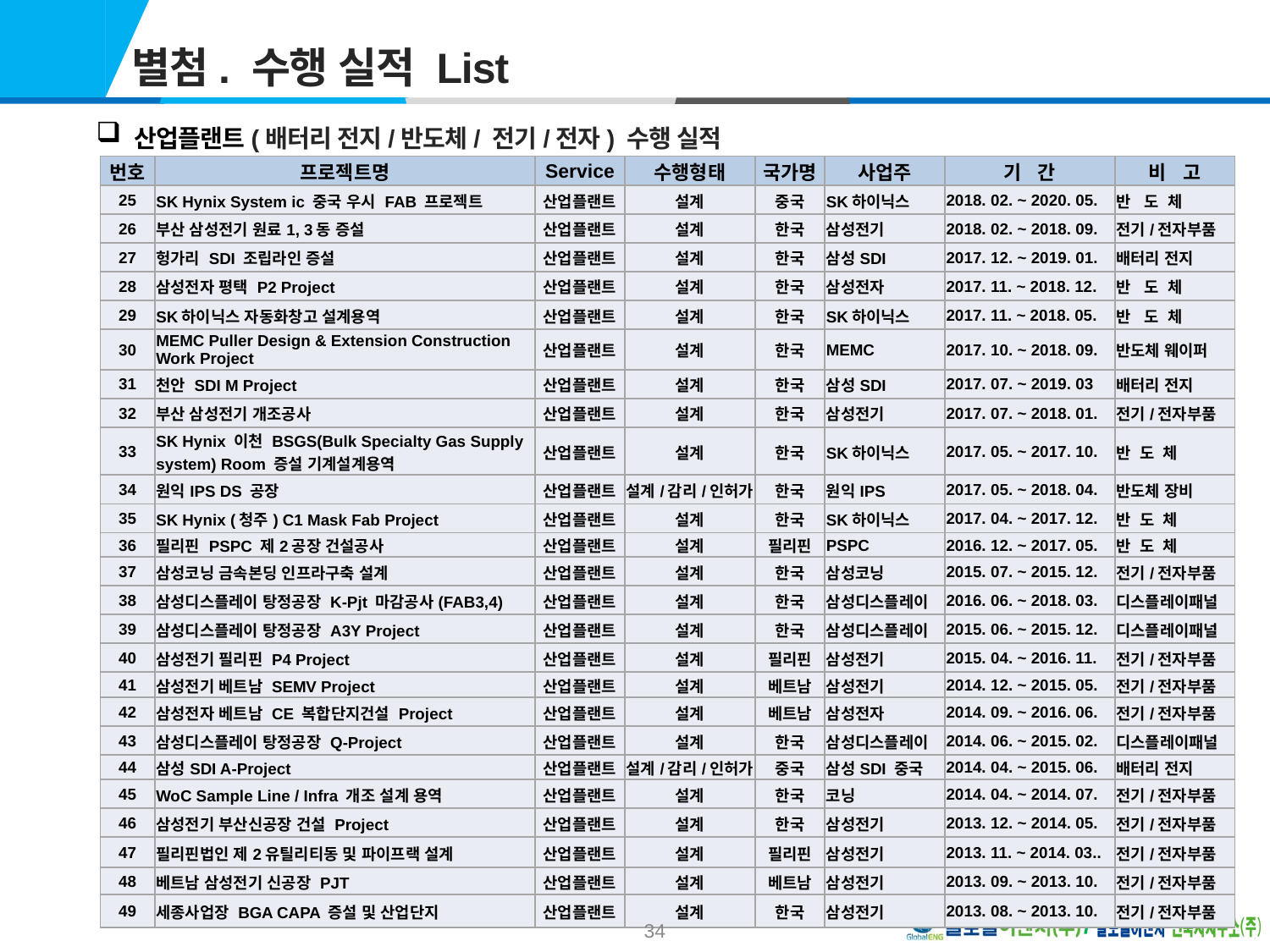

별첨. 수행 실적 List
 산업플랜트(배터리 전지/반도체/ 전기/전자) 수행 실적
| 번호 | 프로젝트명 | Service | 수행형태 | 국가명 | 사업주 | 기 간 | 비 고 |
| --- | --- | --- | --- | --- | --- | --- | --- |
| 25 | SK Hynix System ic 중국 우시 FAB 프로젝트 | 산업플랜트 | 설계 | 중국 | SK하이닉스 | 2018. 02. ~ 2020. 05. | 반 도 체 |
| 26 | 부산 삼성전기 원료1, 3동 증설 | 산업플랜트 | 설계 | 한국 | 삼성전기 | 2018. 02. ~ 2018. 09. | 전기/전자부품 |
| 27 | 헝가리 SDI 조립라인 증설 | 산업플랜트 | 설계 | 한국 | 삼성SDI | 2017. 12. ~ 2019. 01. | 배터리 전지 |
| 28 | 삼성전자 평택 P2 Project | 산업플랜트 | 설계 | 한국 | 삼성전자 | 2017. 11. ~ 2018. 12. | 반 도 체 |
| 29 | SK하이닉스 자동화창고 설계용역 | 산업플랜트 | 설계 | 한국 | SK하이닉스 | 2017. 11. ~ 2018. 05. | 반 도 체 |
| 30 | MEMC Puller Design & Extension Construction Work Project | 산업플랜트 | 설계 | 한국 | MEMC | 2017. 10. ~ 2018. 09. | 반도체 웨이퍼 |
| 31 | 천안 SDI M Project | 산업플랜트 | 설계 | 한국 | 삼성SDI | 2017. 07. ~ 2019. 03 | 배터리 전지 |
| 32 | 부산 삼성전기 개조공사 | 산업플랜트 | 설계 | 한국 | 삼성전기 | 2017. 07. ~ 2018. 01. | 전기/전자부품 |
| 33 | SK Hynix 이천 BSGS(Bulk Specialty Gas Supply system) Room 증설 기계설계용역 | 산업플랜트 | 설계 | 한국 | SK하이닉스 | 2017. 05. ~ 2017. 10. | 반 도 체 |
| 34 | 원익IPS DS 공장 | 산업플랜트 | 설계/감리/인허가 | 한국 | 원익IPS | 2017. 05. ~ 2018. 04. | 반도체 장비 |
| 35 | SK Hynix (청주) C1 Mask Fab Project | 산업플랜트 | 설계 | 한국 | SK하이닉스 | 2017. 04. ~ 2017. 12. | 반 도 체 |
| 36 | 필리핀 PSPC 제2공장 건설공사 | 산업플랜트 | 설계 | 필리핀 | PSPC | 2016. 12. ~ 2017. 05. | 반 도 체 |
| 37 | 삼성코닝 금속본딩 인프라구축 설계 | 산업플랜트 | 설계 | 한국 | 삼성코닝 | 2015. 07. ~ 2015. 12. | 전기/전자부품 |
| 38 | 삼성디스플레이 탕정공장 K-Pjt 마감공사(FAB3,4) | 산업플랜트 | 설계 | 한국 | 삼성디스플레이 | 2016. 06. ~ 2018. 03. | 디스플레이패널 |
| 39 | 삼성디스플레이 탕정공장 A3Y Project | 산업플랜트 | 설계 | 한국 | 삼성디스플레이 | 2015. 06. ~ 2015. 12. | 디스플레이패널 |
| 40 | 삼성전기 필리핀 P4 Project | 산업플랜트 | 설계 | 필리핀 | 삼성전기 | 2015. 04. ~ 2016. 11. | 전기/전자부품 |
| 41 | 삼성전기 베트남 SEMV Project | 산업플랜트 | 설계 | 베트남 | 삼성전기 | 2014. 12. ~ 2015. 05. | 전기/전자부품 |
| 42 | 삼성전자 베트남 CE 복합단지건설 Project | 산업플랜트 | 설계 | 베트남 | 삼성전자 | 2014. 09. ~ 2016. 06. | 전기/전자부품 |
| 43 | 삼성디스플레이 탕정공장 Q-Project | 산업플랜트 | 설계 | 한국 | 삼성디스플레이 | 2014. 06. ~ 2015. 02. | 디스플레이패널 |
| 44 | 삼성SDI A-Project | 산업플랜트 | 설계/감리/인허가 | 중국 | 삼성SDI 중국 | 2014. 04. ~ 2015. 06. | 배터리 전지 |
| 45 | WoC Sample Line / Infra 개조 설계 용역 | 산업플랜트 | 설계 | 한국 | 코닝 | 2014. 04. ~ 2014. 07. | 전기/전자부품 |
| 46 | 삼성전기 부산신공장 건설 Project | 산업플랜트 | 설계 | 한국 | 삼성전기 | 2013. 12. ~ 2014. 05. | 전기/전자부품 |
| 47 | 필리핀법인 제2유틸리티동 및 파이프랙 설계 | 산업플랜트 | 설계 | 필리핀 | 삼성전기 | 2013. 11. ~ 2014. 03.. | 전기/전자부품 |
| 48 | 베트남 삼성전기 신공장 PJT | 산업플랜트 | 설계 | 베트남 | 삼성전기 | 2013. 09. ~ 2013. 10. | 전기/전자부품 |
| 49 | 세종사업장 BGA CAPA 증설 및 산업단지 | 산업플랜트 | 설계 | 한국 | 삼성전기 | 2013. 08. ~ 2013. 10. | 전기/전자부품 |
34